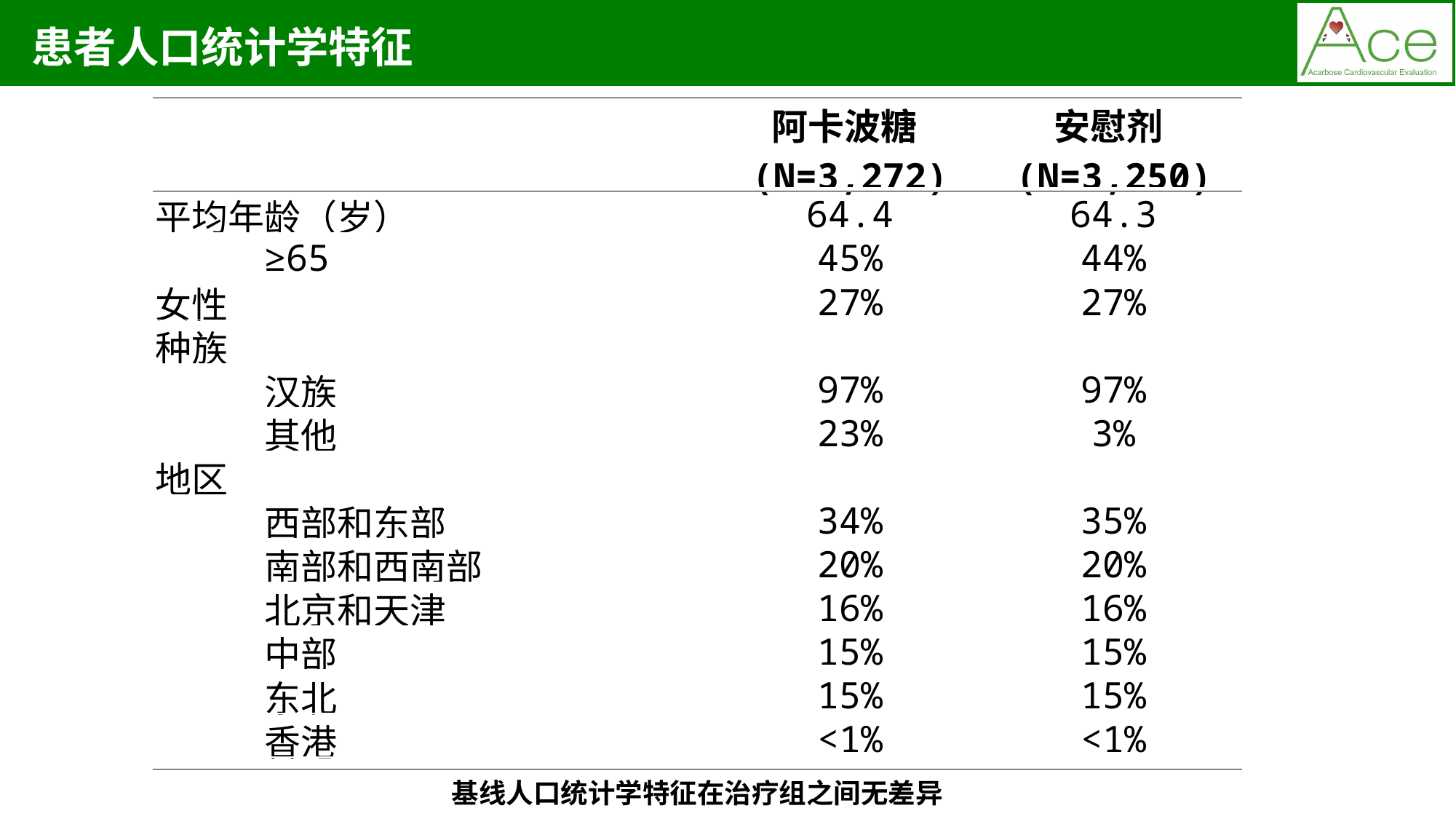

患者人口统计学特征
|  | 阿卡波糖(N=3,272) | 安慰剂(N=3,250) |
| --- | --- | --- |
| 平均年龄（岁） | 64.4 | 64.3 |
| ≥65 | 45% | 44% |
| 女性 | 27% | 27% |
| 种族 |  |  |
| 汉族 | 97% | 97% |
| 其他 | 23% | 3% |
| 地区 |  |  |
| 西部和东部 | 34% | 35% |
| 南部和西南部 | 20% | 20% |
| 北京和天津 | 16% | 16% |
| 中部 | 15% | 15% |
| 东北 | 15% | 15% |
| 香港 | <1% | <1% |

基线人口统计学特征在治疗组之间无差异
23